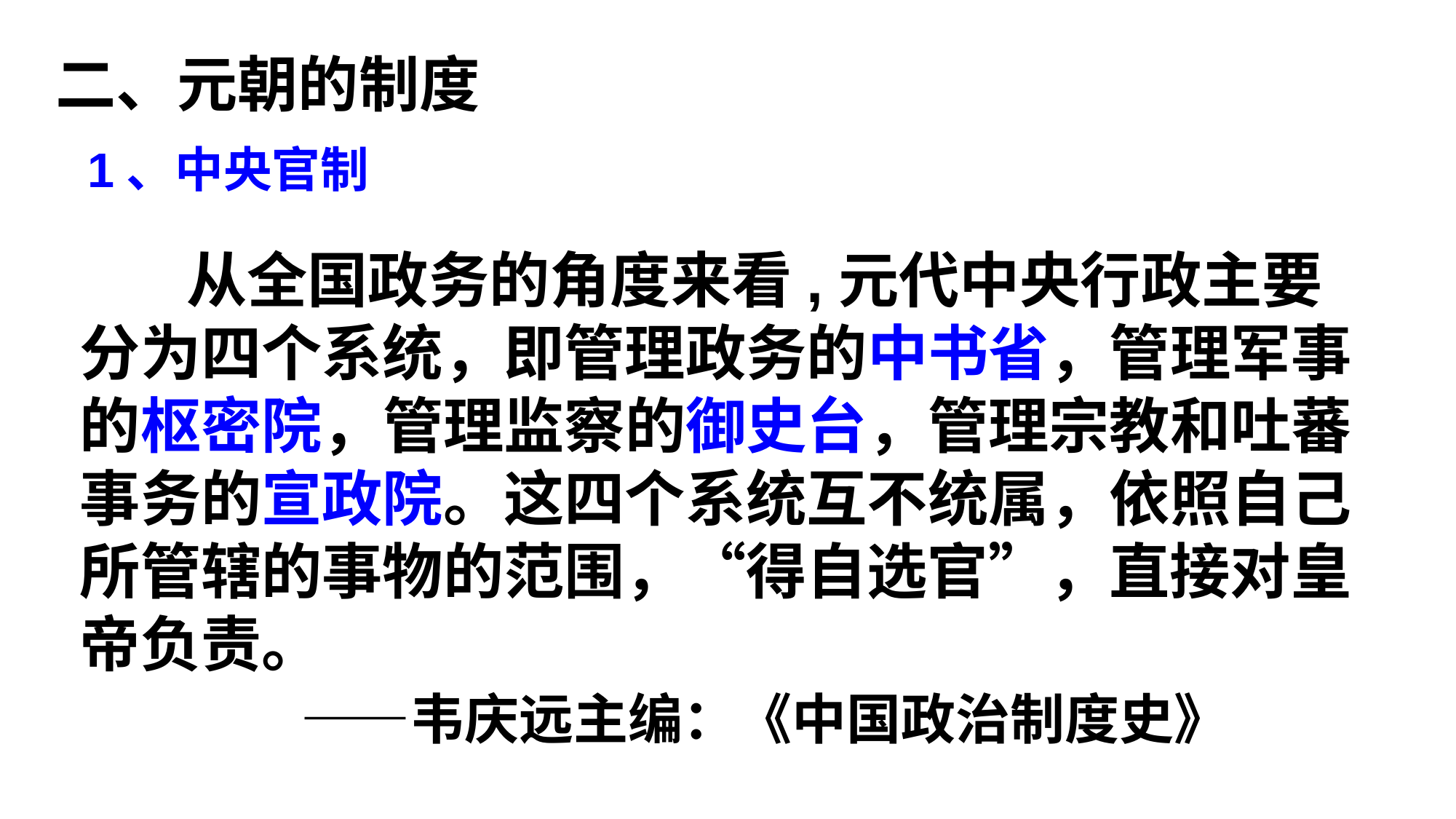

二、元朝的制度
1、中央官制
  从全国政务的角度来看,元代中央行政主要分为四个系统，即管理政务的中书省，管理军事的枢密院，管理监察的御史台，管理宗教和吐蕃事务的宣政院。这四个系统互不统属，依照自己所管辖的事物的范围，“得自选官”，直接对皇帝负责。
                ——韦庆远主编：《中国政治制度史》